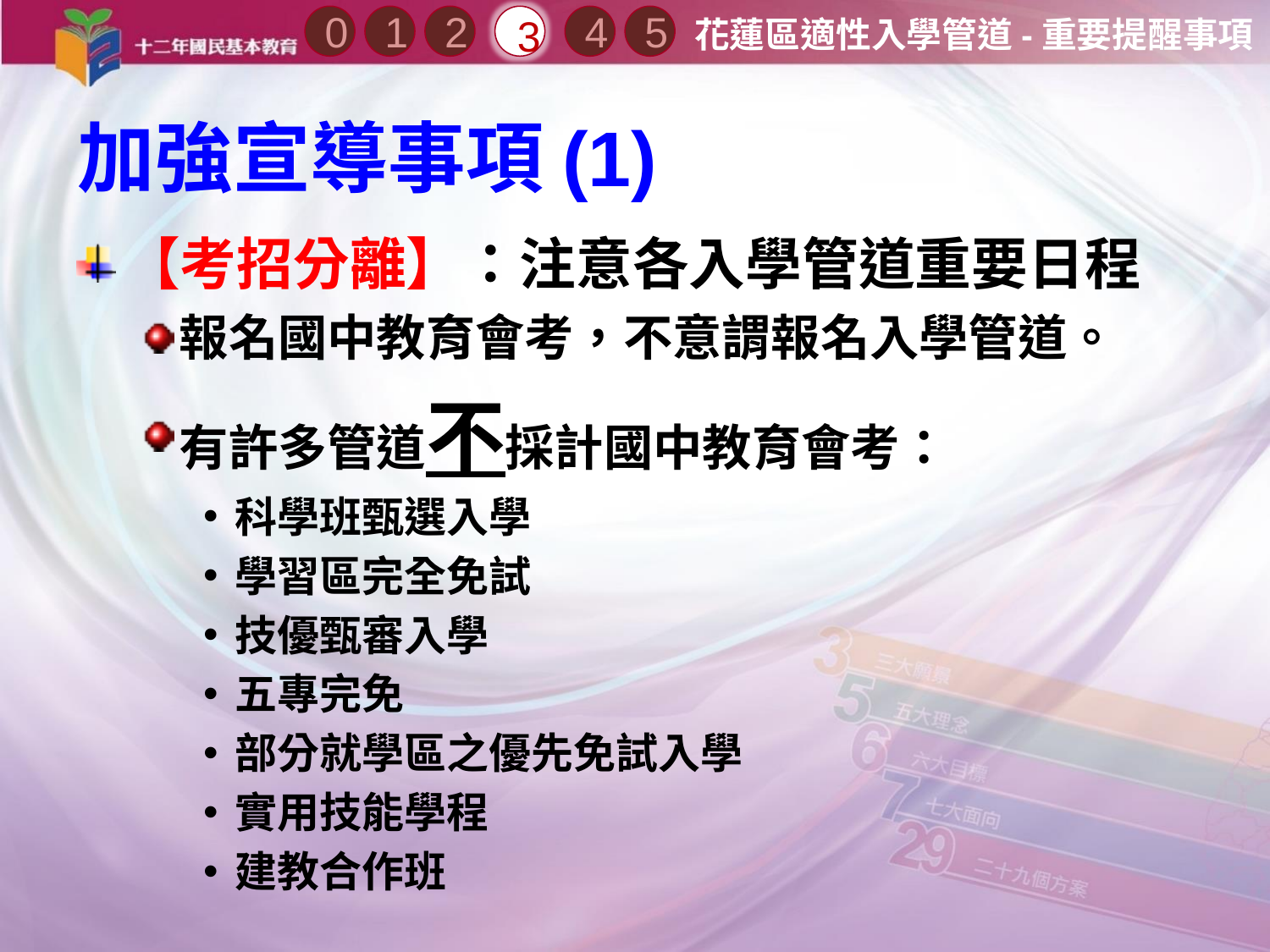

0
2
3
1
4
5
花蓮區適性入學管道-重要提醒事項
# 加強宣導事項(1)
【考招分離】：注意各入學管道重要日程
報名國中教育會考，不意謂報名入學管道。
有許多管道不採計國中教育會考：
科學班甄選入學
學習區完全免試
技優甄審入學
五專完免
部分就學區之優先免試入學
實用技能學程
建教合作班